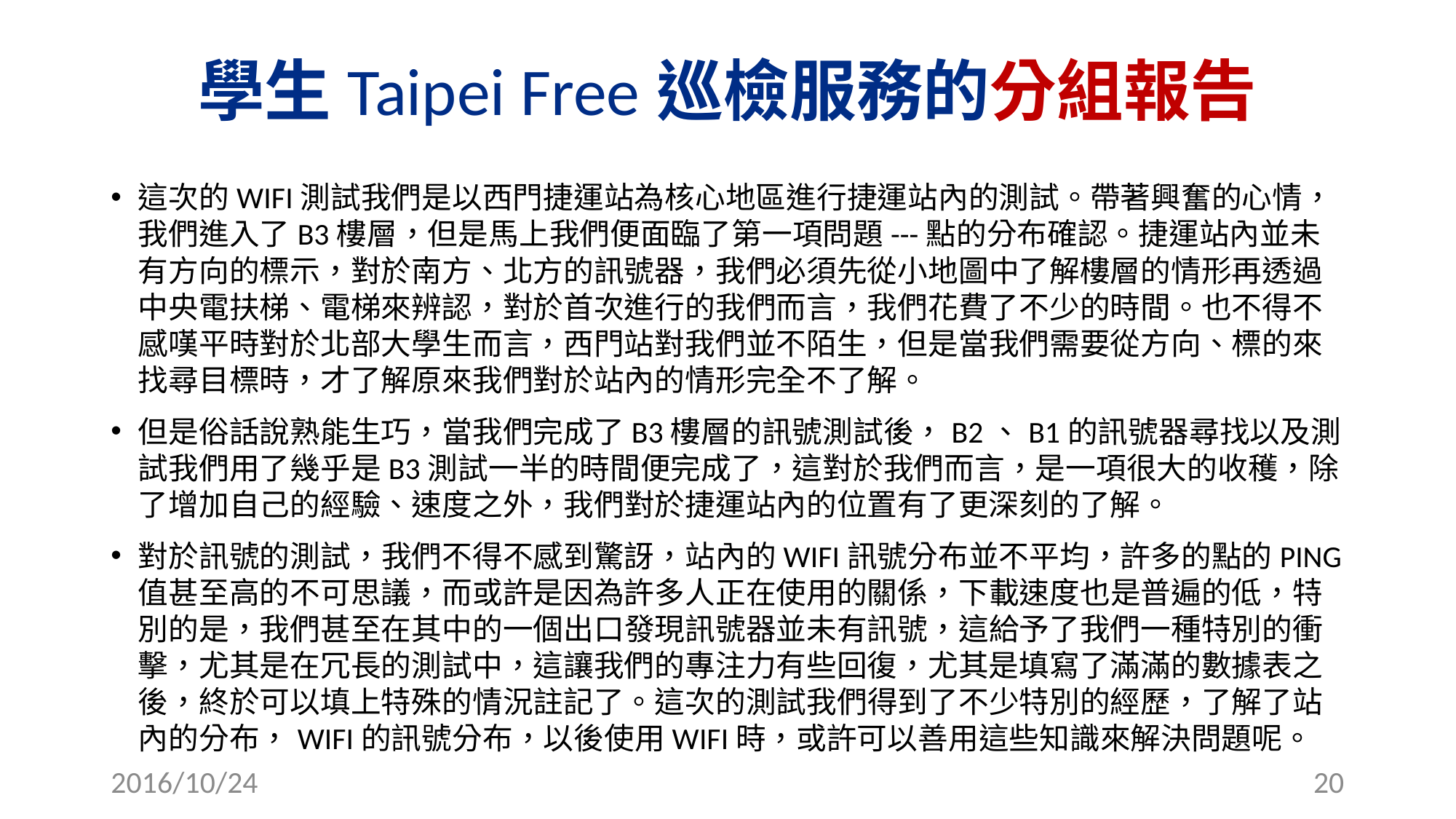

# 學生Taipei Free巡檢服務的分組報告
這次的WIFI測試我們是以西門捷運站為核心地區進行捷運站內的測試。帶著興奮的心情，我們進入了B3樓層，但是馬上我們便面臨了第一項問題---點的分布確認。捷運站內並未有方向的標示，對於南方、北方的訊號器，我們必須先從小地圖中了解樓層的情形再透過中央電扶梯、電梯來辨認，對於首次進行的我們而言，我們花費了不少的時間。也不得不感嘆平時對於北部大學生而言，西門站對我們並不陌生，但是當我們需要從方向、標的來找尋目標時，才了解原來我們對於站內的情形完全不了解。
但是俗話說熟能生巧，當我們完成了B3樓層的訊號測試後，B2、B1的訊號器尋找以及測試我們用了幾乎是B3測試一半的時間便完成了，這對於我們而言，是一項很大的收穫，除了增加自己的經驗、速度之外，我們對於捷運站內的位置有了更深刻的了解。
對於訊號的測試，我們不得不感到驚訝，站內的WIFI訊號分布並不平均，許多的點的PING值甚至高的不可思議，而或許是因為許多人正在使用的關係，下載速度也是普遍的低，特別的是，我們甚至在其中的一個出口發現訊號器並未有訊號，這給予了我們一種特別的衝擊，尤其是在冗長的測試中，這讓我們的專注力有些回復，尤其是填寫了滿滿的數據表之後，終於可以填上特殊的情況註記了。這次的測試我們得到了不少特別的經歷，了解了站內的分布，WIFI的訊號分布，以後使用WIFI時，或許可以善用這些知識來解決問題呢。
2016/10/24
20